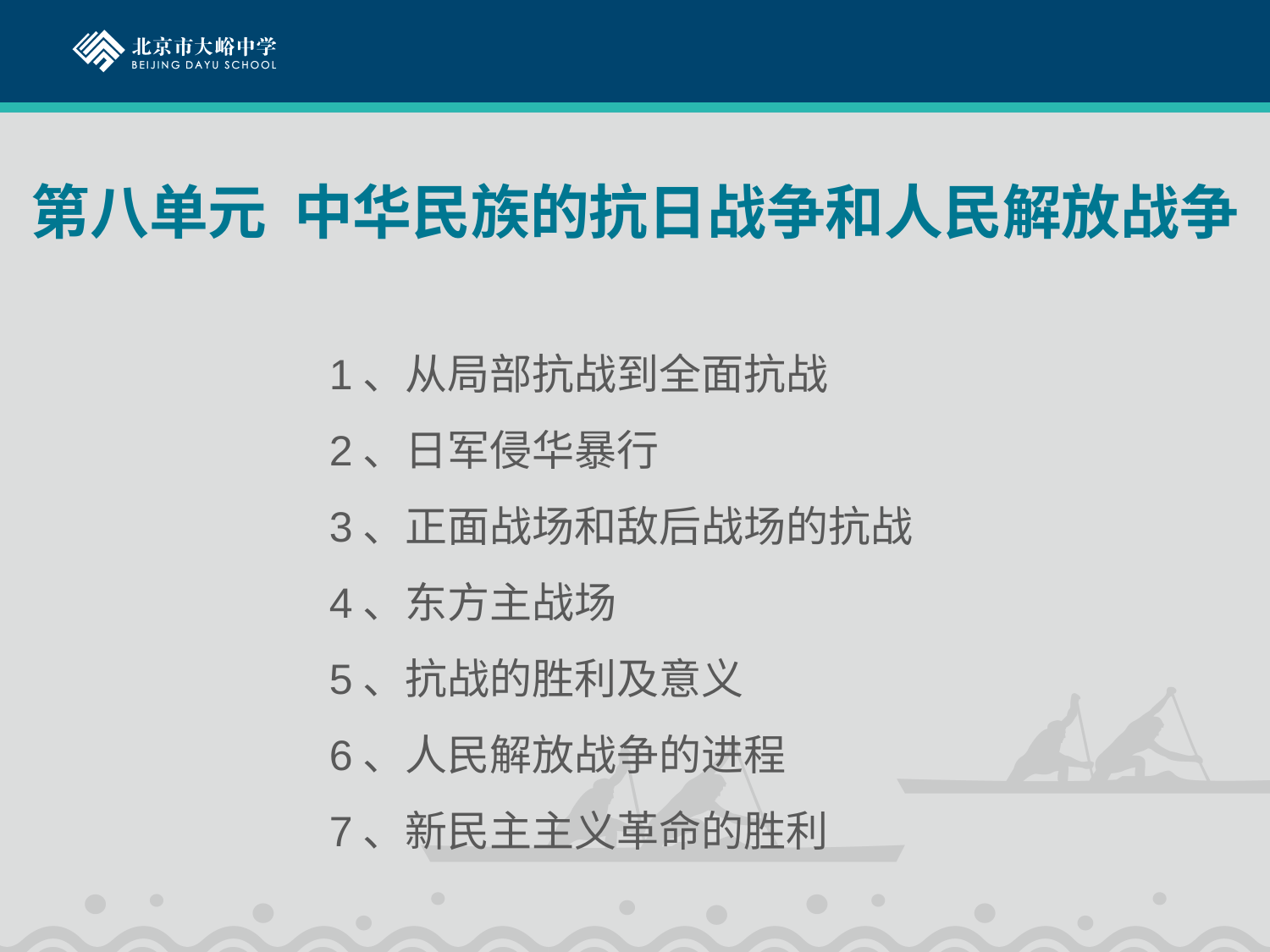

# 第八单元  中华民族的抗日战争和人民解放战争
1、从局部抗战到全面抗战
2、日军侵华暴行
3、正面战场和敌后战场的抗战
4、东方主战场
5、抗战的胜利及意义
6、人民解放战争的进程
7、新民主主义革命的胜利